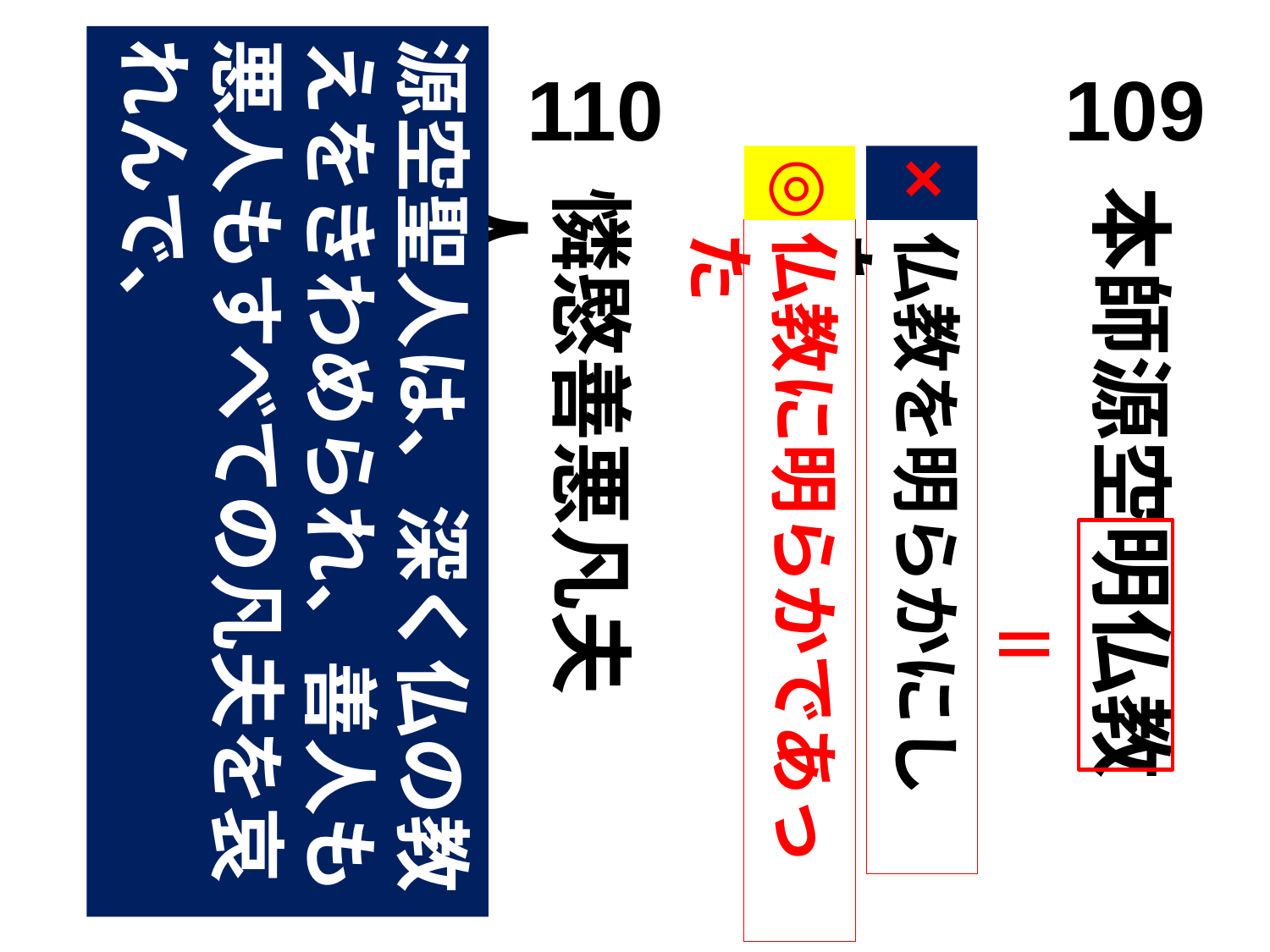

源空聖人は、深く仏の教えをきわめられ、善人も悪人もすべての凡夫を哀れんで、
110
109
◎
×
本師源空明仏教
憐愍善悪凡夫人
仏教に明らかであった
仏教を明らかにした

＝